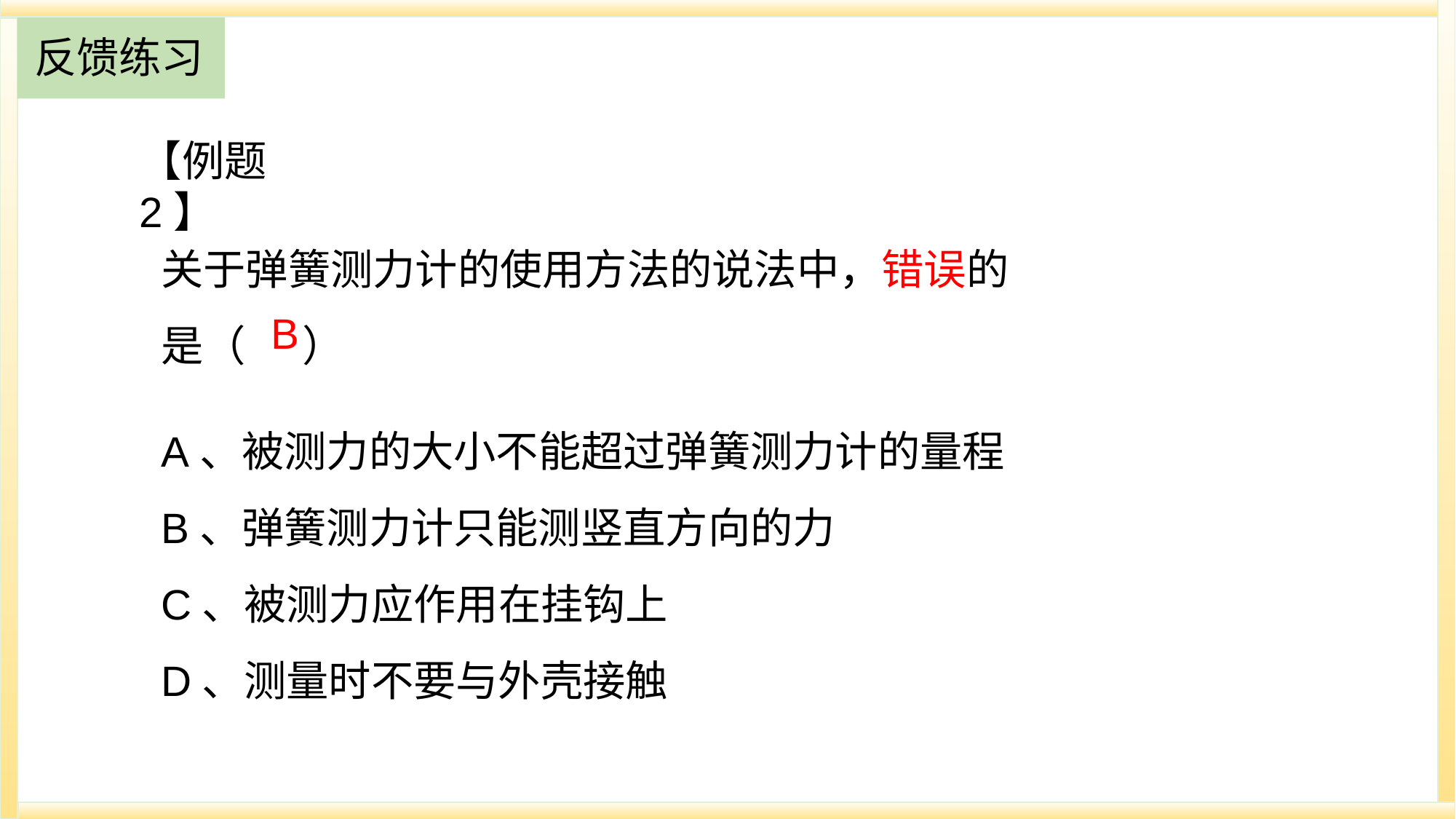

反馈练习

【例题2】
关于弹簧测力计的使用方法的说法中，错误的是（      ）

B

A、被测力的大小不能超过弹簧测力计的量程
B、弹簧测力计只能测竖直方向的力
C、被测力应作用在挂钩上
D、测量时不要与外壳接触